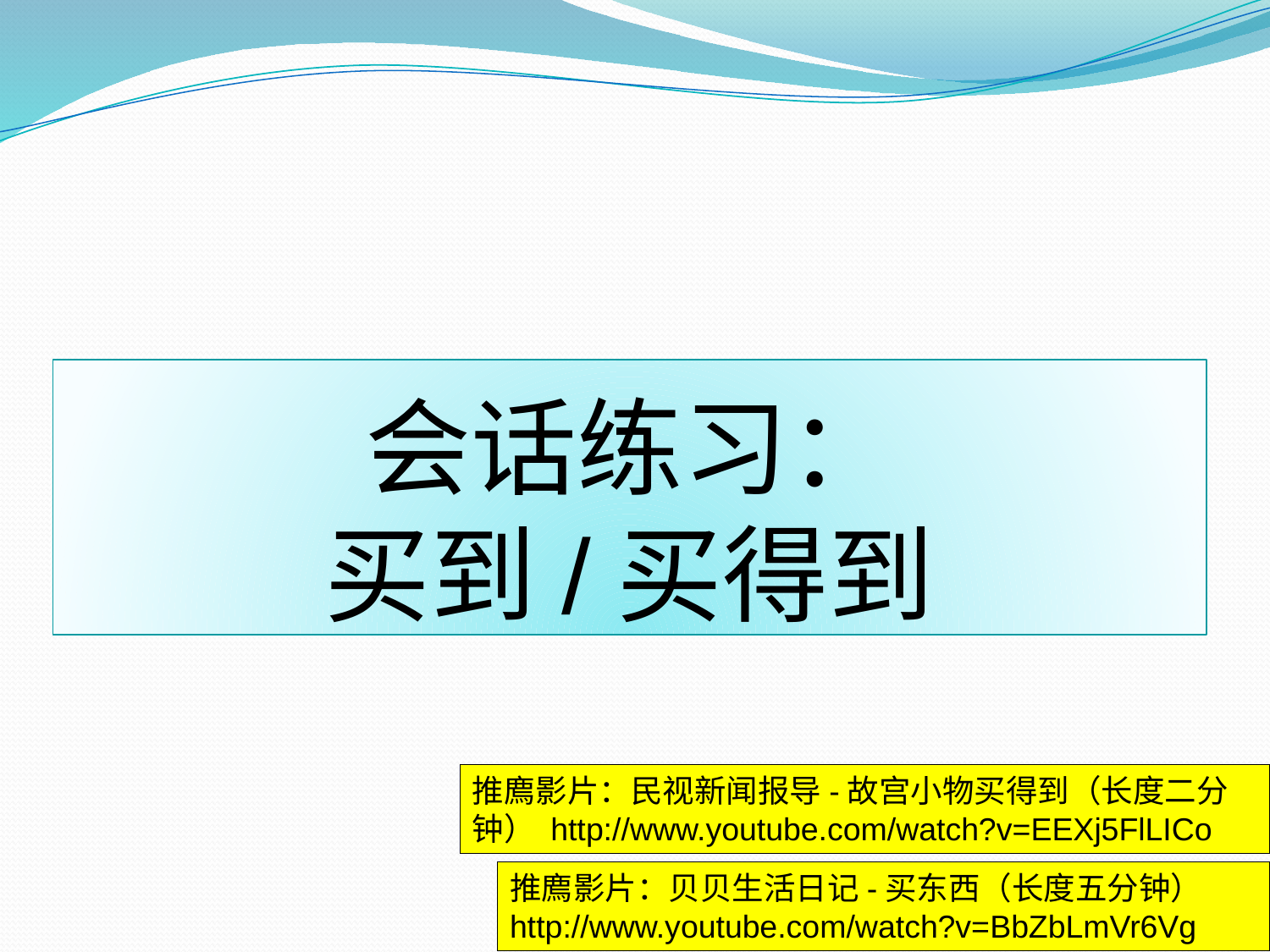

# 会话练习： 买到/买得到
推廌影片：民视新闻报导-故宫小物买得到（长度二分钟） http://www.youtube.com/watch?v=EEXj5FlLICo
推廌影片：贝贝生活日记-买东西（长度五分钟） http://www.youtube.com/watch?v=BbZbLmVr6Vg